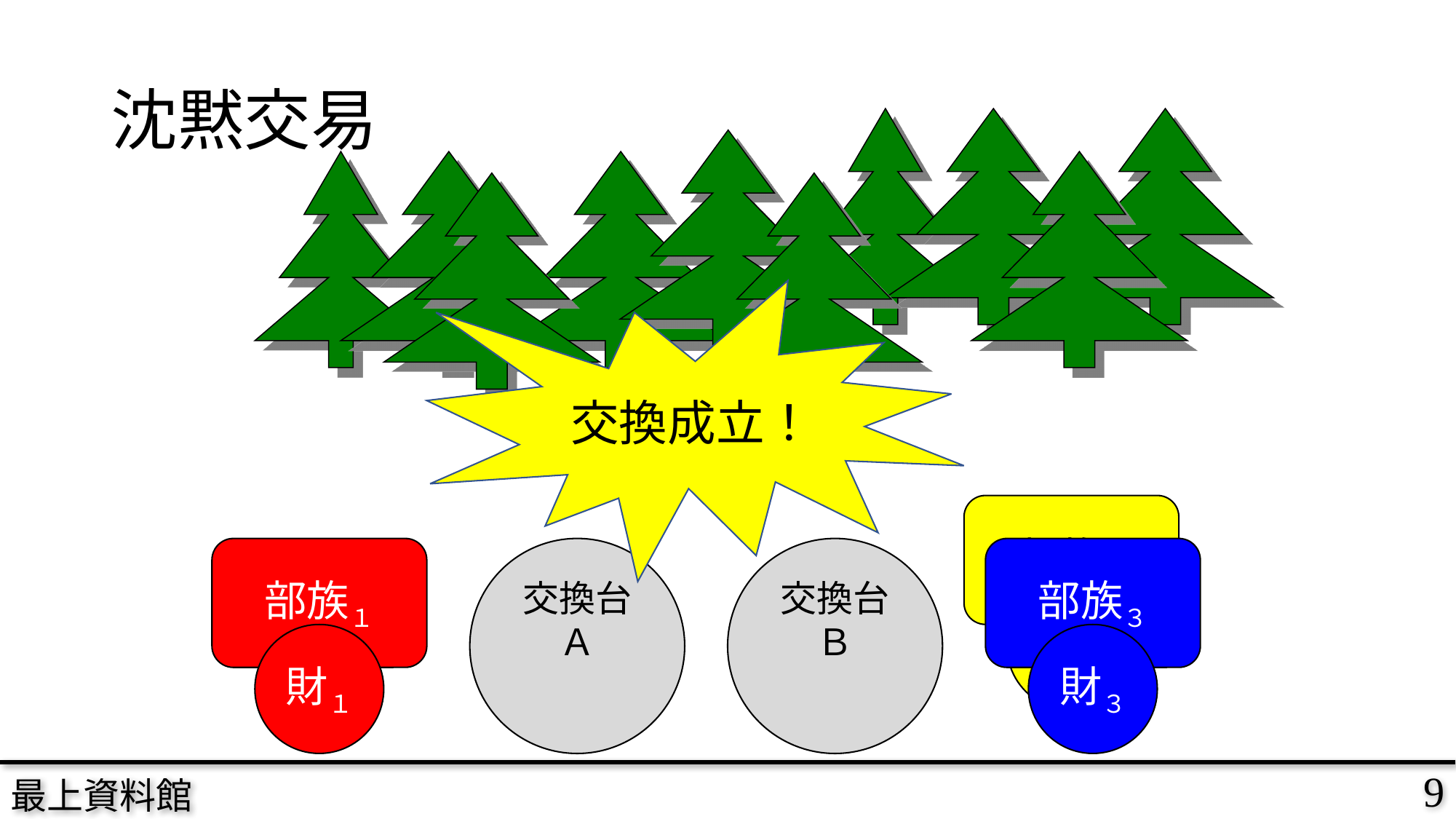

# 沈黙交易

交換成立！
部族２
部族１
交換台Ａ
交換台Ｂ
部族３
財２
財１
財３